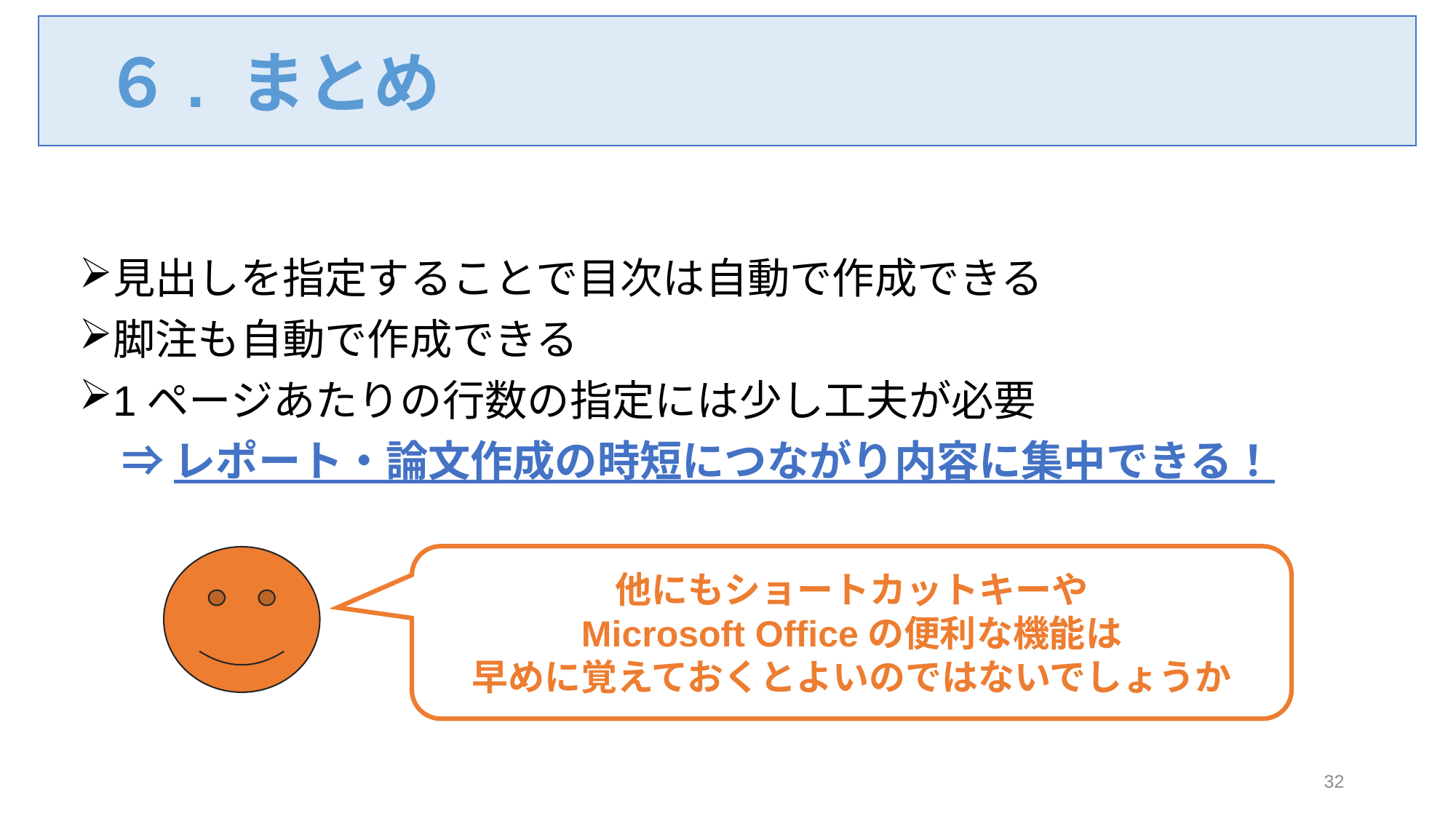

６. まとめ

見出しを指定することで目次は自動で作成できる
脚注も自動で作成できる
1ページあたりの行数の指定には少し工夫が必要
　⇒ レポート・論文作成の時短につながり内容に集中できる！

他にもショートカットキーや
Microsoft Officeの便利な機能は
早めに覚えておくとよいのではないでしょうか

32